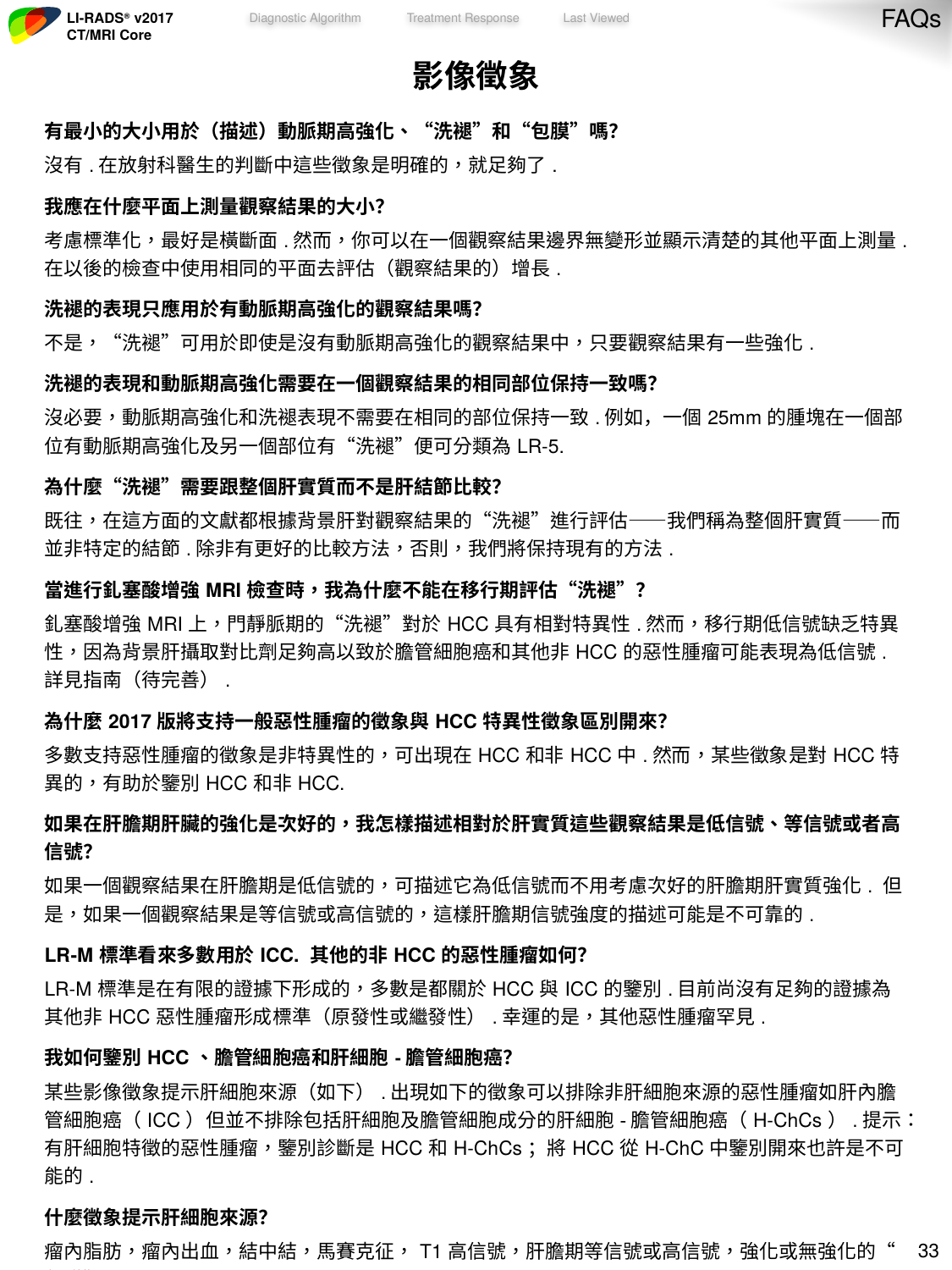

FAQs
| 影像徵象 |
| --- |
| 有最小的大小用於（描述）動脈期高強化、“洗褪”和“包膜”嗎？ 沒有.在放射科醫生的判斷中這些徵象是明確的，就足夠了. |
| 我應在什麼平面上測量觀察結果的大小？ 考慮標準化，最好是橫斷面.然而，你可以在一個觀察結果邊界無變形並顯示清楚的其他平面上測量.在以後的檢查中使用相同的平面去評估（觀察結果的）增長. |
| 洗褪的表現只應用於有動脈期高強化的觀察結果嗎？ 不是，“洗褪”可用於即使是沒有動脈期高強化的觀察結果中，只要觀察結果有一些強化. |
| 洗褪的表現和動脈期高強化需要在一個觀察結果的相同部位保持一致嗎？ 沒必要，動脈期高強化和洗褪表現不需要在相同的部位保持一致.例如，一個25mm的腫塊在一個部位有動脈期高強化及另一個部位有“洗褪”便可分類為LR-5. |
| 為什麼“洗褪”需要跟整個肝實質而不是肝結節比較？ 既往，在這方面的文獻都根據背景肝對觀察結果的“洗褪”進行評估——我們稱為整個肝實質——而並非特定的結節.除非有更好的比較方法，否則，我們將保持現有的方法. |
| 當進行釓塞酸增強MRI檢查時，我為什麼不能在移行期評估“洗褪”？ 釓塞酸增強MRI上，門靜脈期的“洗褪”對於HCC具有相對特異性.然而，移行期低信號缺乏特異性，因為背景肝攝取對比劑足夠高以致於膽管細胞癌和其他非HCC的惡性腫瘤可能表現為低信號.詳見指南（待完善）. |
| 為什麼2017版將支持一般惡性腫瘤的徵象與HCC特異性徵象區別開來？ 多數支持惡性腫瘤的徵象是非特異性的，可出現在HCC和非HCC中.然而，某些徵象是對HCC特異的，有助於鑒別HCC和非HCC. |
| 如果在肝膽期肝臟的強化是次好的，我怎樣描述相對於肝實質這些觀察結果是低信號、等信號或者高信號？ 如果一個觀察結果在肝膽期是低信號的，可描述它為低信號而不用考慮次好的肝膽期肝實質強化. 但是，如果一個觀察結果是等信號或高信號的，這樣肝膽期信號強度的描述可能是不可靠的. |
| LR-M標準看來多數用於ICC. 其他的非HCC的惡性腫瘤如何？ LR-M標準是在有限的證據下形成的，多數是都關於HCC與ICC的鑒別.目前尚沒有足夠的證據為其他非HCC惡性腫瘤形成標準（原發性或繼發性）.幸運的是，其他惡性腫瘤罕見. |
| 我如何鑒別HCC、膽管細胞癌和肝細胞-膽管細胞癌？ 某些影像徵象提示肝細胞來源（如下）.出現如下的徵象可以排除非肝細胞來源的惡性腫瘤如肝內膽管細胞癌（ICC）但並不排除包括肝細胞及膽管細胞成分的肝細胞-膽管細胞癌（H-ChCs）.提示：有肝細胞特徵的惡性腫瘤，鑒別診斷是HCC和H-ChCs；將HCC從H-ChC中鑒別開來也許是不可能的. |
| 什麼徵象提示肝細胞來源？ 瘤內脂肪，瘤內出血，結中結，馬賽克征，T1高信號，肝膽期等信號或高信號，強化或無強化的“包膜”. |
33